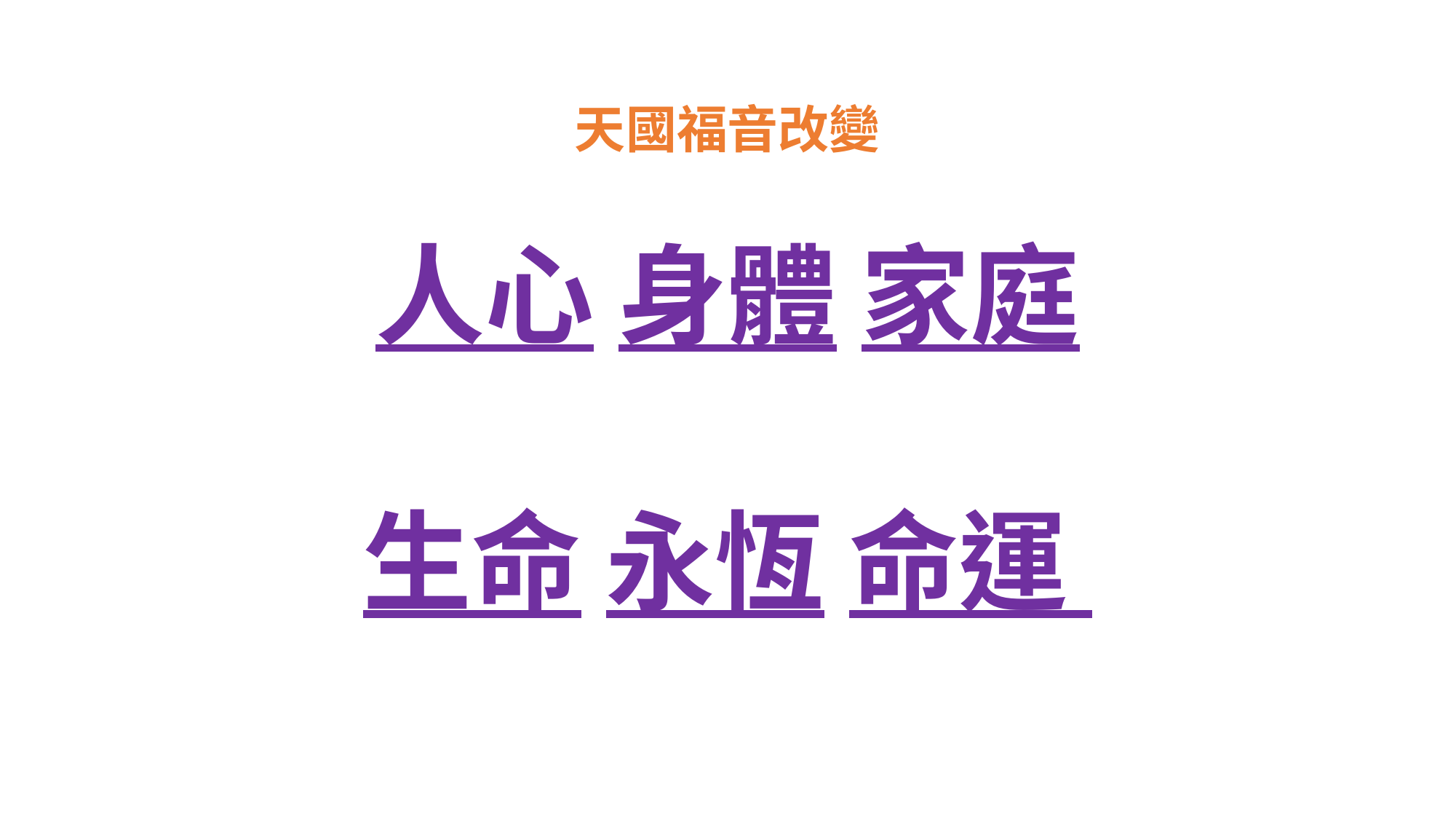

# 天國福音改變
人心 身體 家庭

生命 永恆 命運